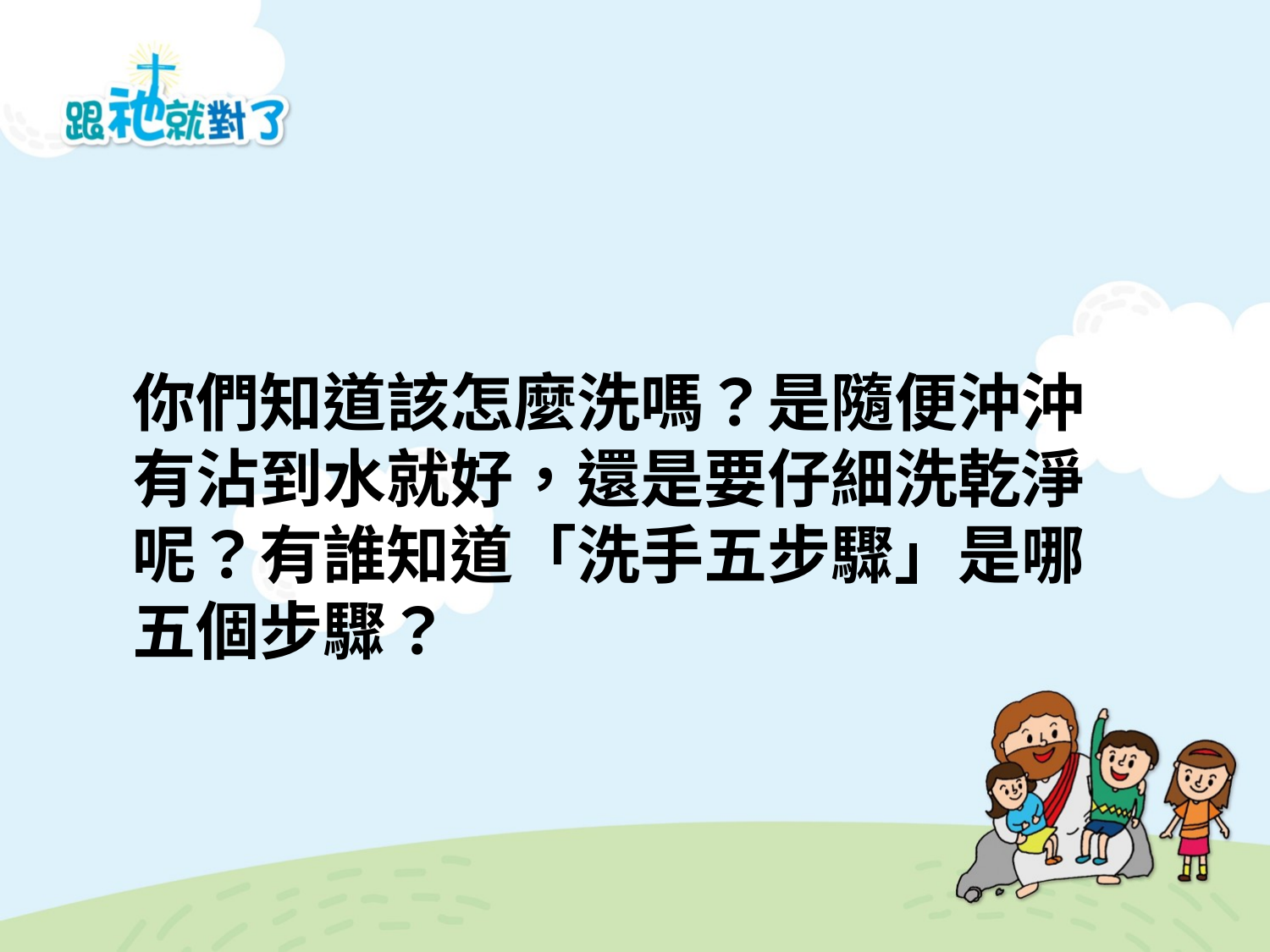

你們知道該怎麼洗嗎？是隨便沖沖有沾到水就好，還是要仔細洗乾淨呢？有誰知道「洗手五步驟」是哪五個步驟？